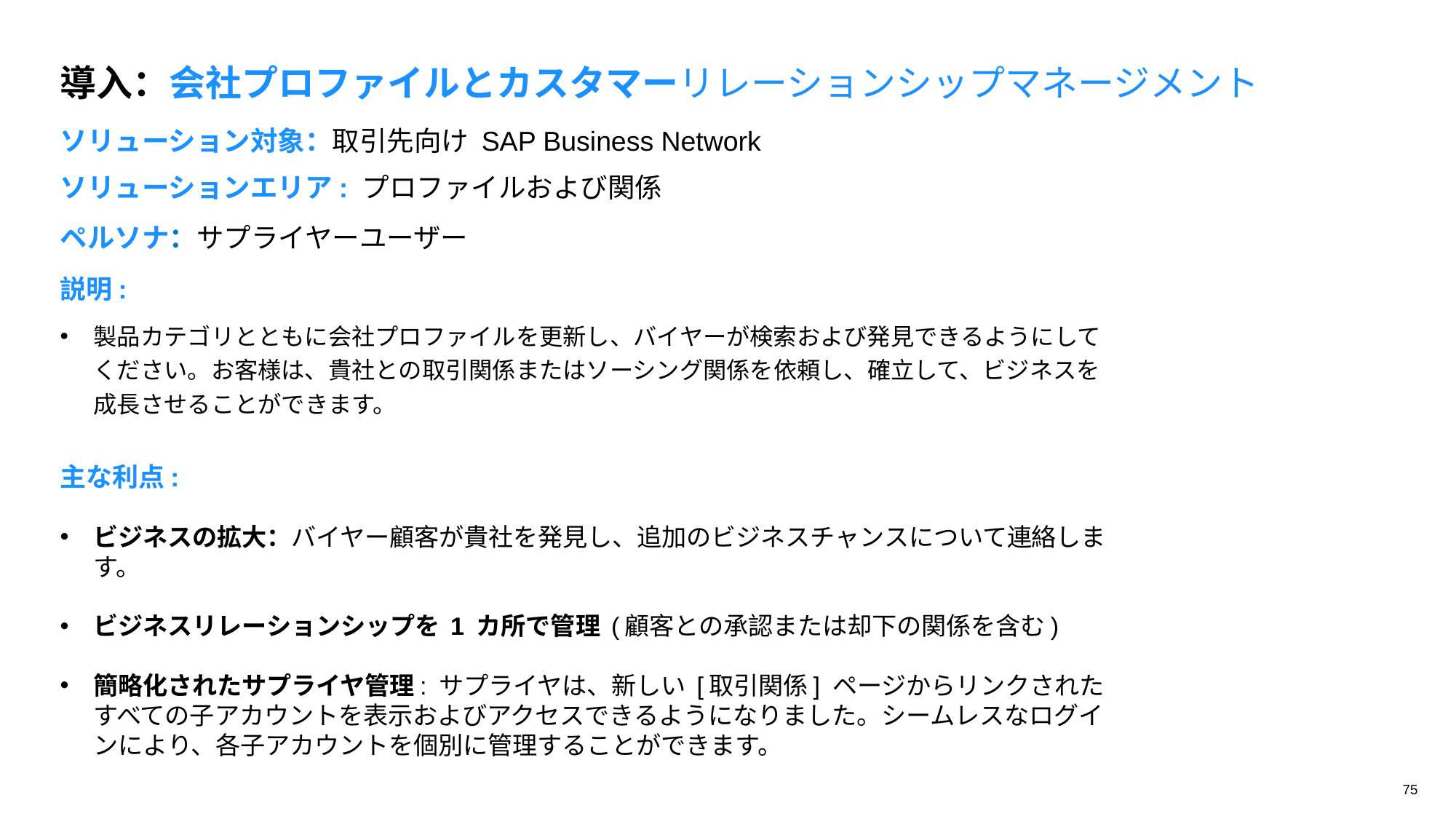

導入：会社プロファイルとカスタマーリレーションシップマネージメント
ソリューション対象：取引先向け SAP Business Network
# ソリューションエリア: プロファイルおよび関係
ペルソナ：サプライヤーユーザー
説明:
製品カテゴリとともに会社プロファイルを更新し、バイヤーが検索および発見できるようにしてください。お客様は、貴社との取引関係またはソーシング関係を依頼し、確立して、ビジネスを成長させることができます。

主な利点:

ビジネスの拡大：バイヤー顧客が貴社を発見し、追加のビジネスチャンスについて連絡します。

ビジネスリレーションシップを 1 カ所で管理 (顧客との承認または却下の関係を含む)

簡略化されたサプライヤ管理: サプライヤは、新しい [取引関係] ページからリンクされたすべての子アカウントを表示およびアクセスできるようになりました。シームレスなログインにより、各子アカウントを個別に管理することができます。